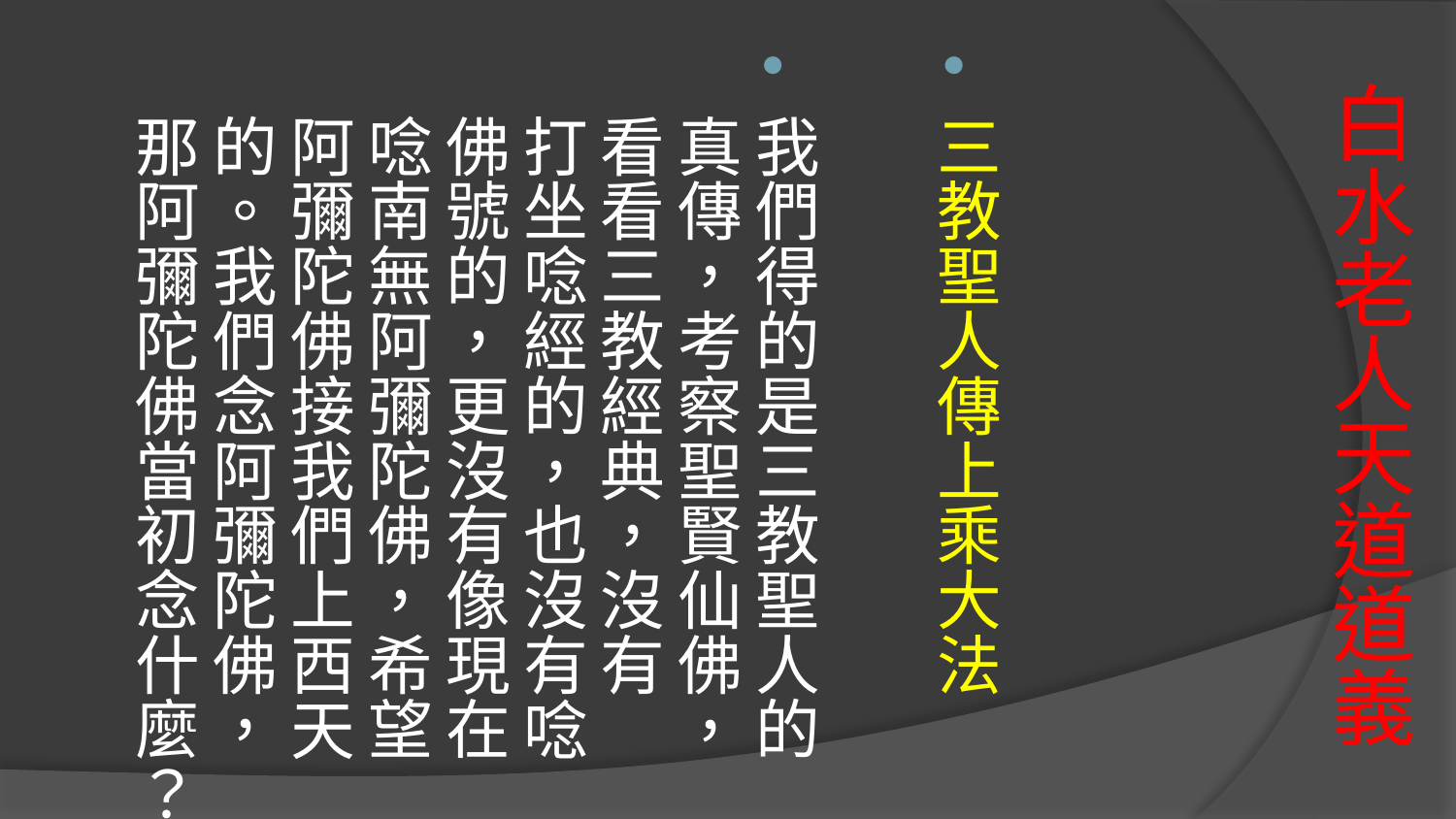

三教聖人傳上乘大法

我們得的是三教聖人的真傳，考察聖賢仙佛，看看三教經典，沒有 打坐唸經的，也沒有唸佛號的，更沒有像現在唸南無阿彌陀佛，希望阿彌陀佛接我們上西天的。我們念阿彌陀佛，那阿彌陀佛當初念什麼？

# 白水老人天道道義